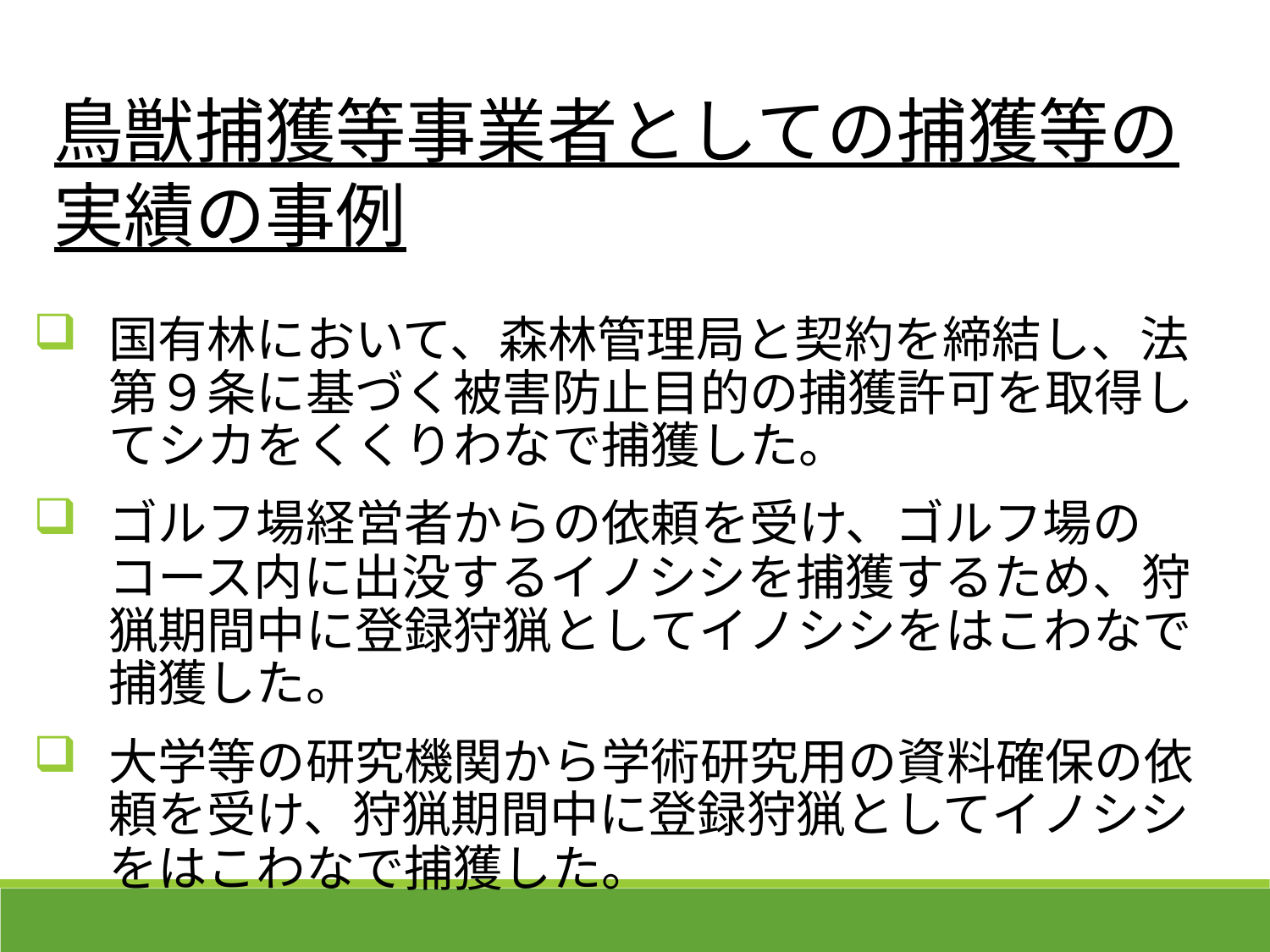

鳥獣捕獲等事業者としての捕獲等の
 実績の事例

国有林において、森林管理局と契約を締結し、法第９条に基づく被害防止目的の捕獲許可を取得してシカをくくりわなで捕獲した。
ゴルフ場経営者からの依頼を受け、ゴルフ場のコース内に出没するイノシシを捕獲するため、狩猟期間中に登録狩猟としてイノシシをはこわなで捕獲した。
大学等の研究機関から学術研究用の資料確保の依頼を受け、狩猟期間中に登録狩猟としてイノシシをはこわなで捕獲した。